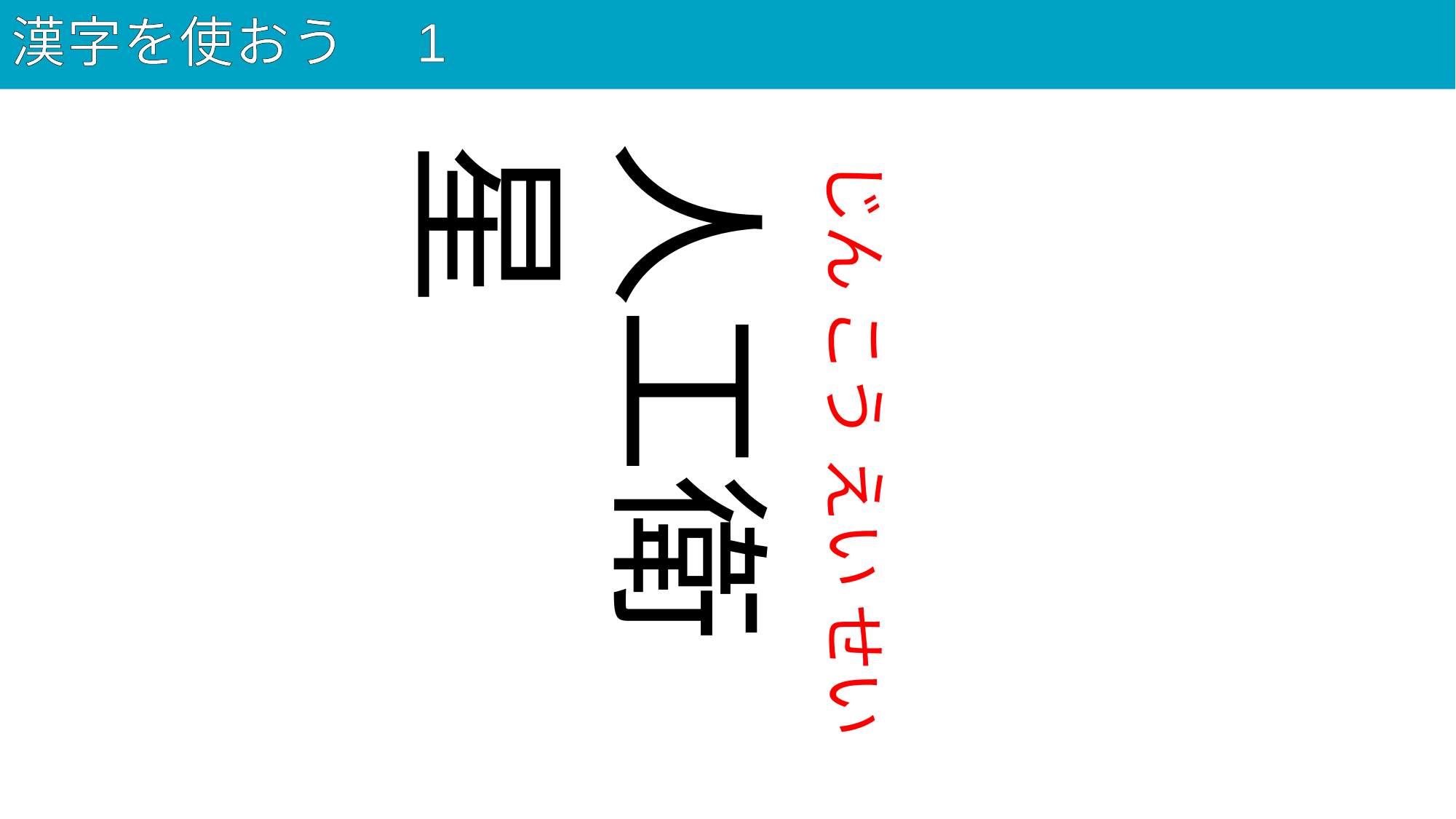

# 漢字を使おう　1
18
人工衛星
じん こう えい せい